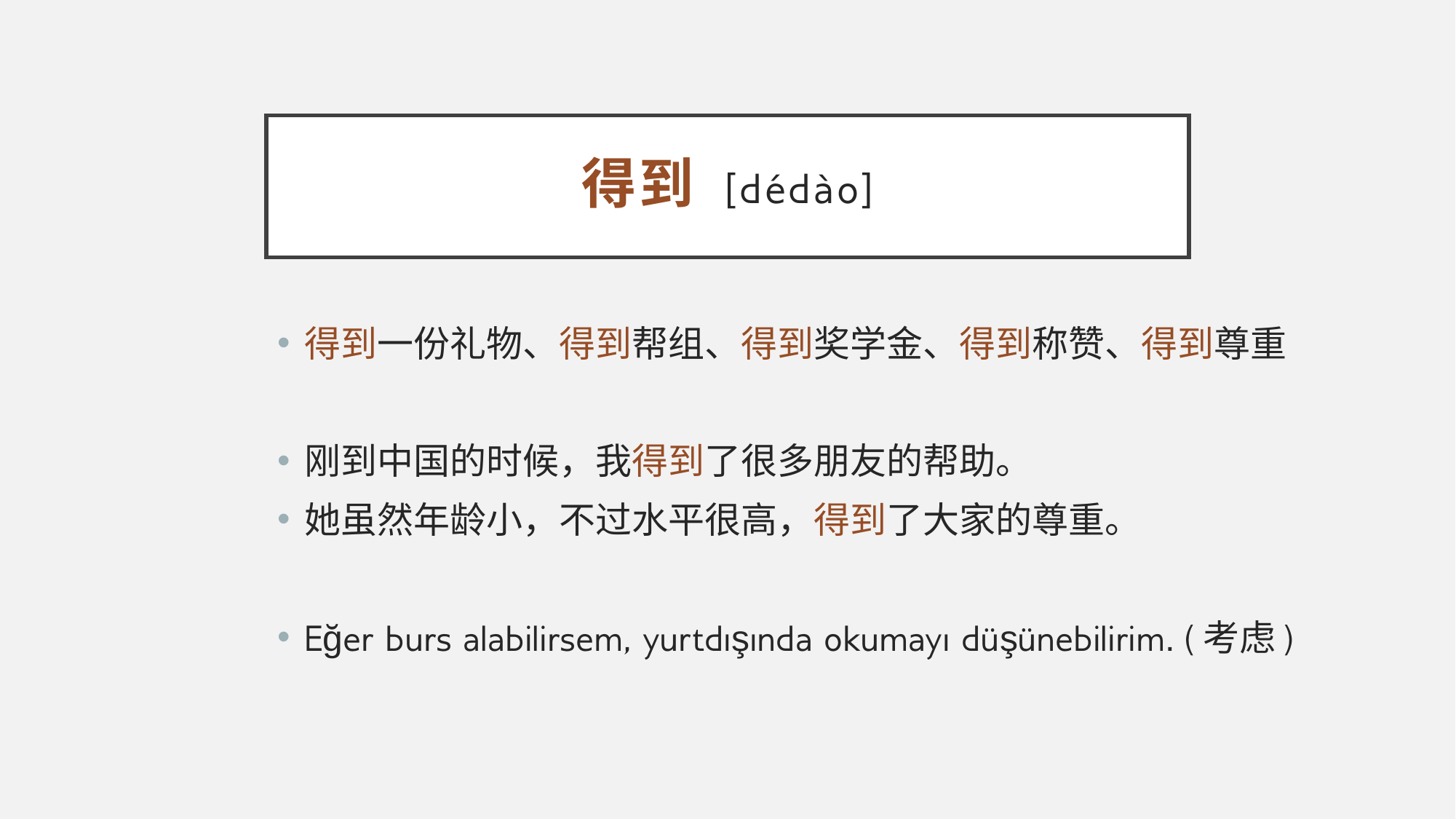

# 得到 [dédào]
得到一份礼物、得到帮组、得到奖学金、得到称赞、得到尊重

刚到中国的时候，我得到了很多朋友的帮助。
她虽然年龄小，不过水平很高，得到了大家的尊重。

Eğer burs alabilirsem, yurtdışında okumayı düşünebilirim. (考虑)